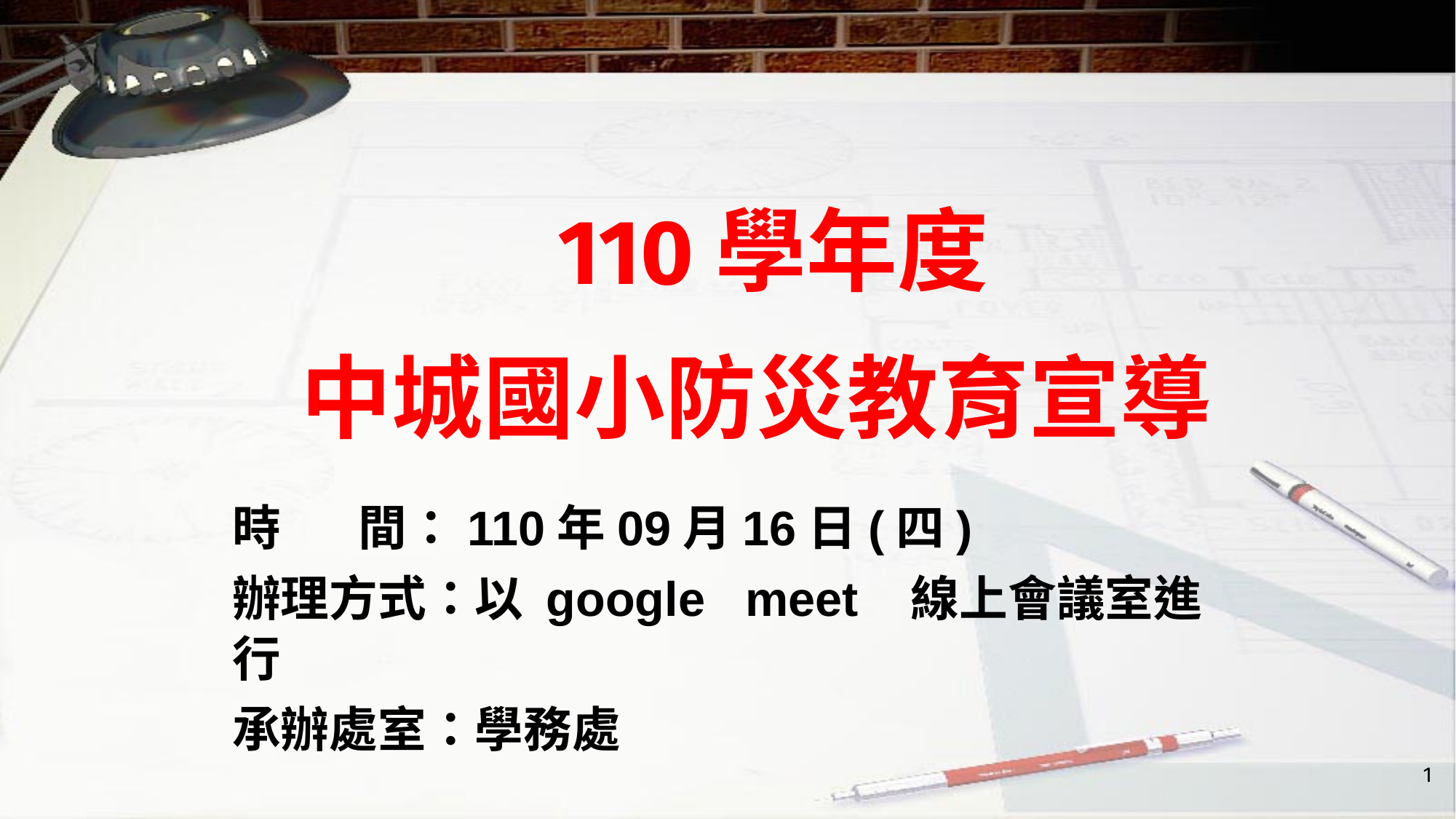

# 110學年度 中城國小防災教育宣導
時       間：110年09月16日(四)
辦理方式：以 google   meet   線上會議室進行
承辦處室：學務處
1